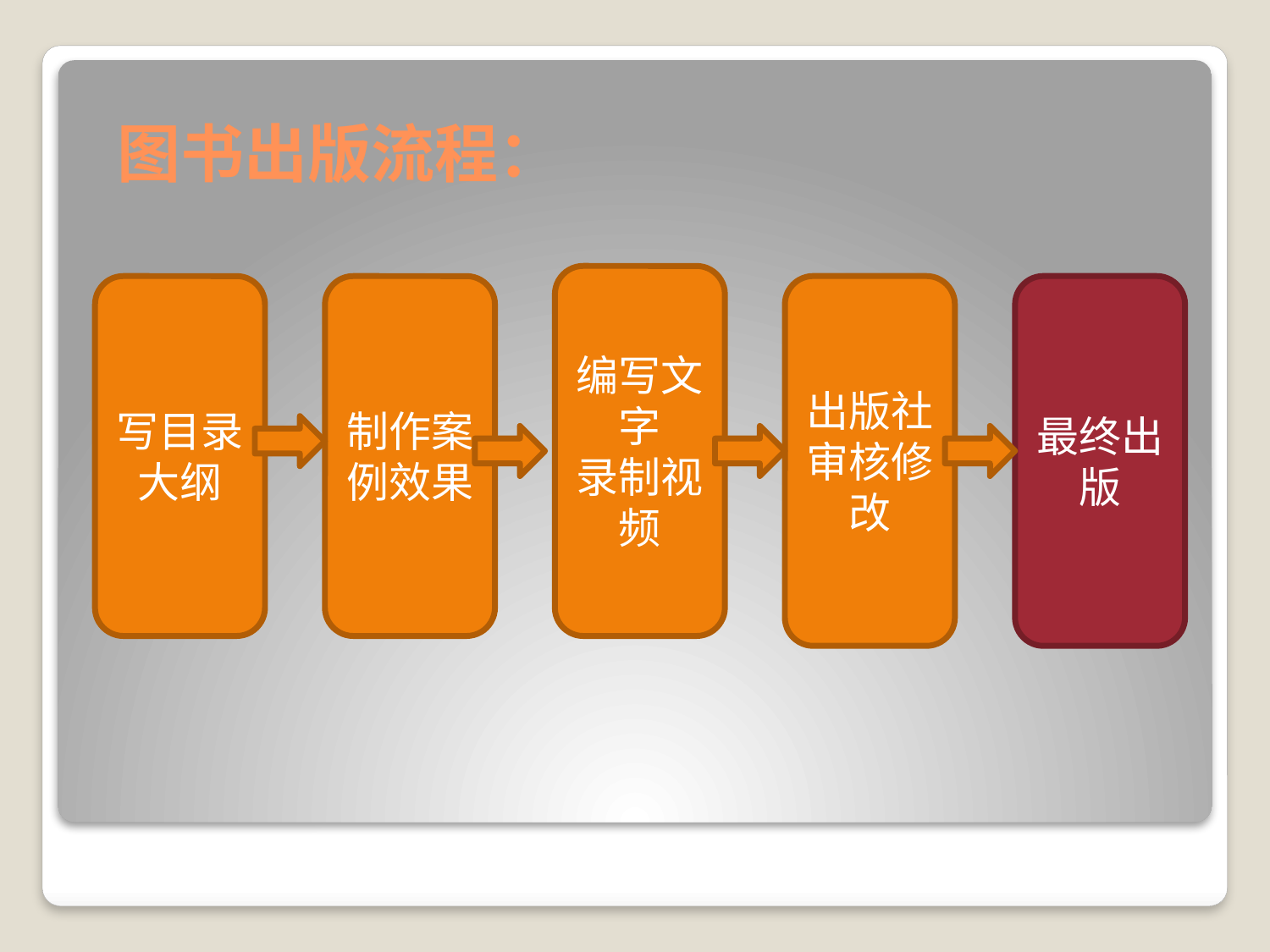

# 图书出版流程：
编写文字
录制视频
写目录大纲
制作案例效果
出版社审核修改
最终出版